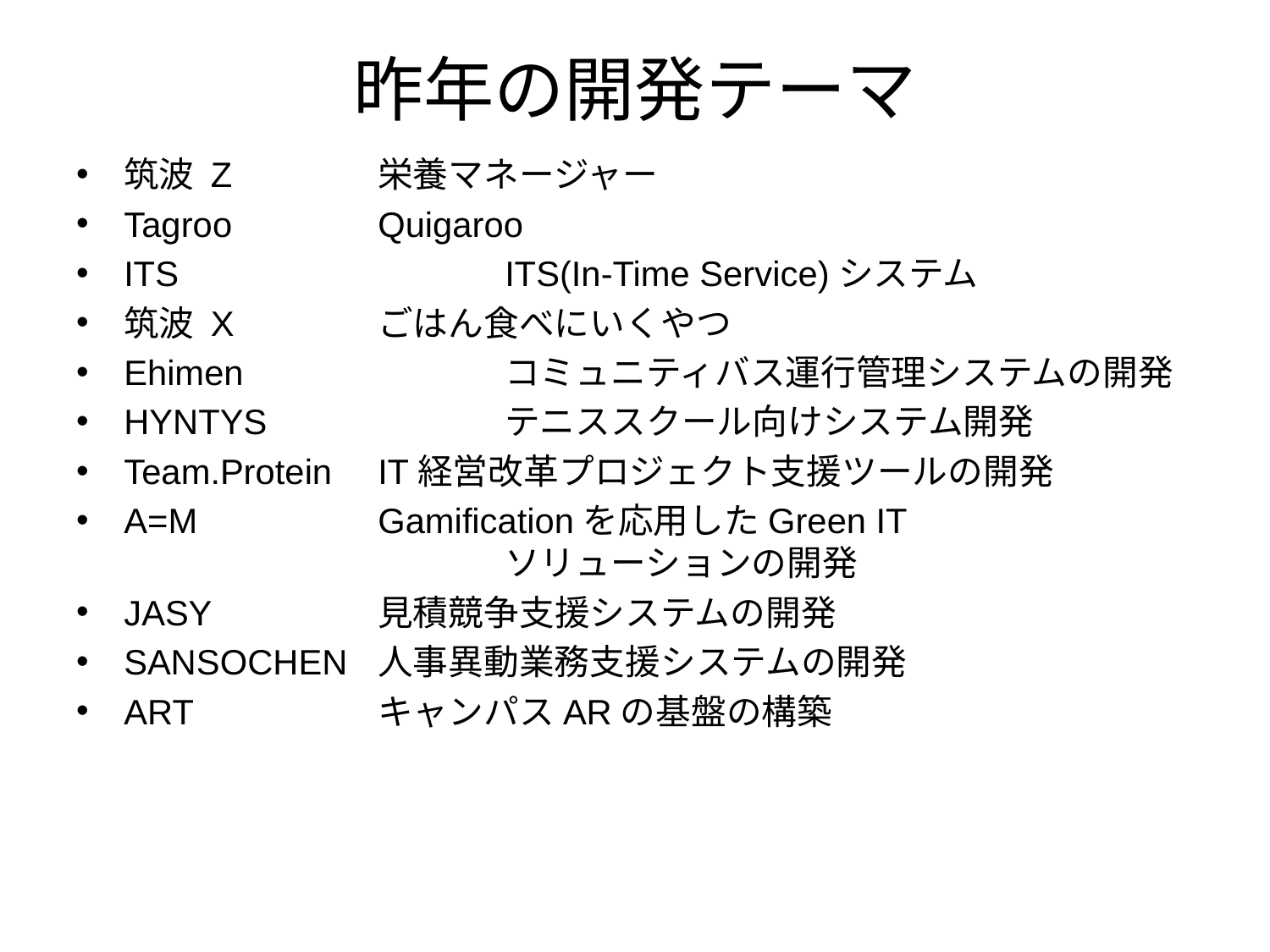

# 昨年の開発テーマ
筑波 Z 		栄養マネージャー
Tagroo 		Quigaroo
ITS 			ITS(In-Time Service)システム
筑波 X 		ごはん食べにいくやつ
Ehimen 		コミュニティバス運行管理システムの開発
HYNTYS 		テニススクール向けシステム開発
Team.Protein 	IT経営改革プロジェクト支援ツールの開発
A=M 		Gamificationを応用したGreen IT
			ソリューションの開発
JASY 		見積競争支援システムの開発
SANSOCHEN 	人事異動業務支援システムの開発
ART 		キャンパスARの基盤の構築